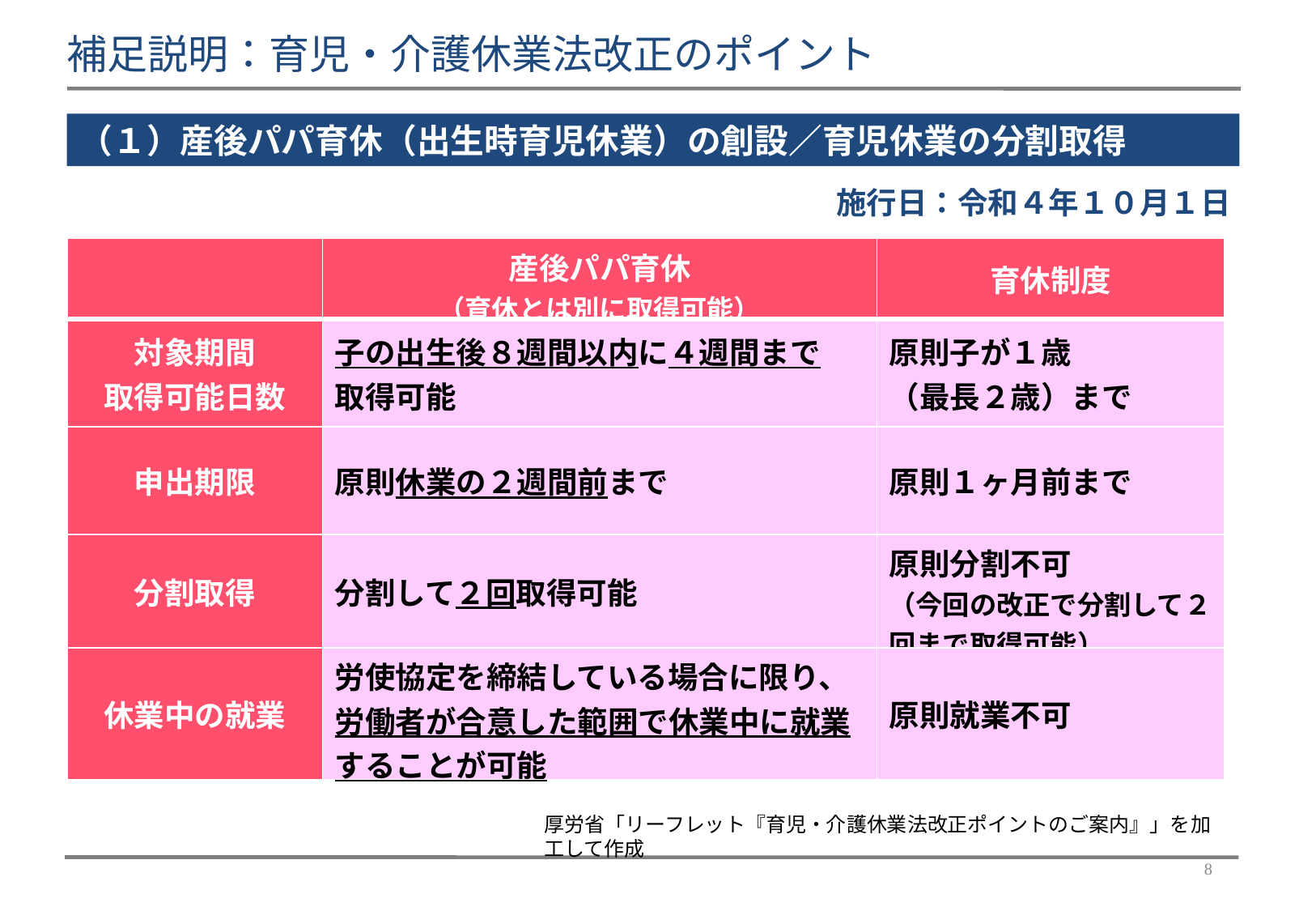

補足説明：育児・介護休業法改正のポイント
（１）産後パパ育休（出生時育児休業）の創設／育児休業の分割取得
施行日：令和４年１０月１日
|  | 産後パパ育休 （育休とは別に取得可能） | 育休制度 |
| --- | --- | --- |
| 対象期間 取得可能日数 | 子の出生後８週間以内に４週間まで 取得可能 | 原則子が１歳 （最長２歳）まで |
| 申出期限 | 原則休業の２週間前まで | 原則１ヶ月前まで |
| 分割取得 | 分割して２回取得可能 | 原則分割不可 （今回の改正で分割して２回まで取得可能） |
| 休業中の就業 | 労使協定を締結している場合に限り、 労働者が合意した範囲で休業中に就業することが可能 | 原則就業不可 |
厚労省「リーフレット『育児・介護休業法改正ポイントのご案内』」を加工して作成
8